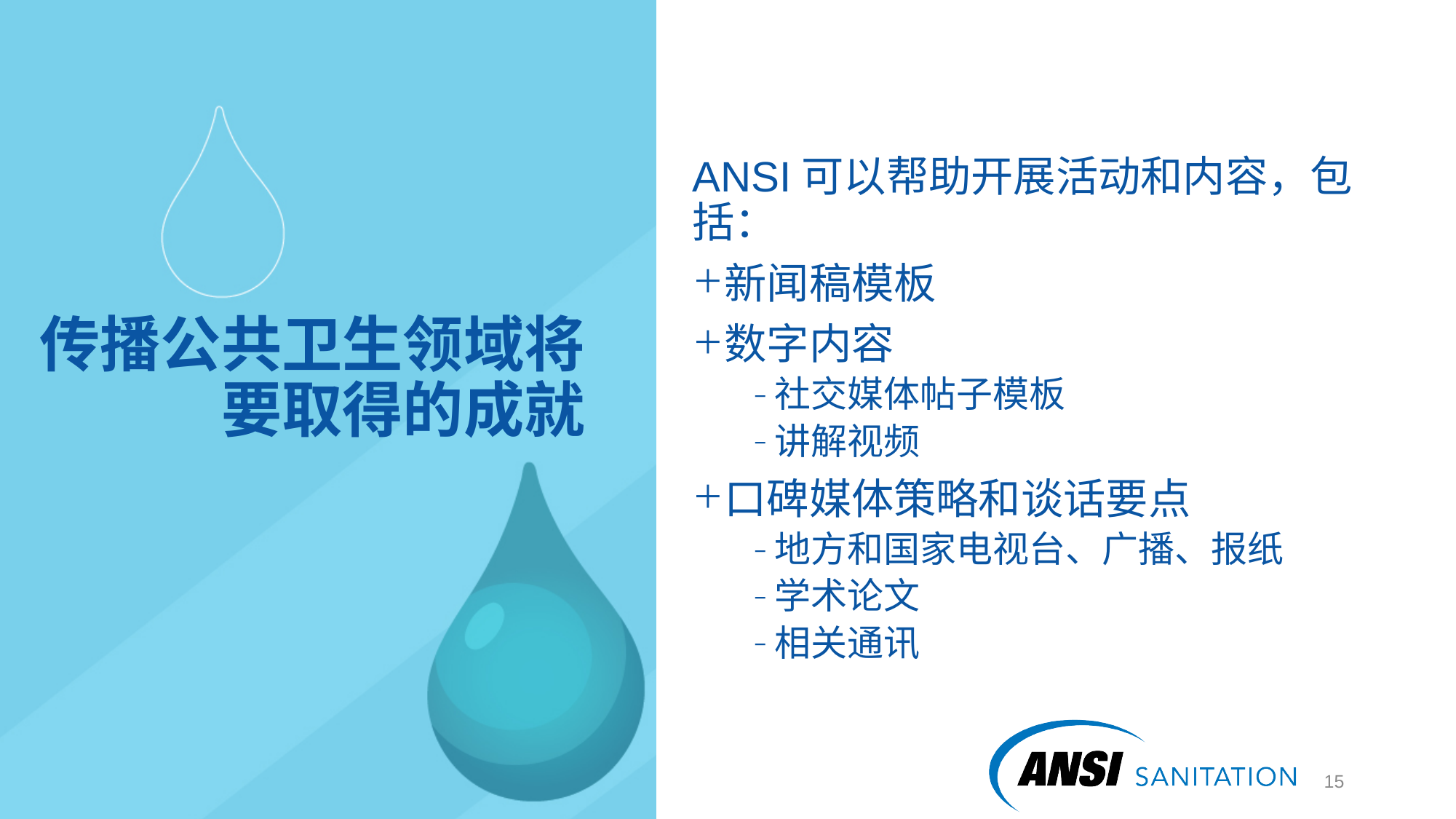

ANSI可以帮助开展活动和内容，包括：
新闻稿模板
数字内容
社交媒体帖子模板
讲解视频
口碑媒体策略和谈话要点
地方和国家电视台、广播、报纸
学术论文
相关通讯
# 传播公共卫生领域将要取得的成就
15